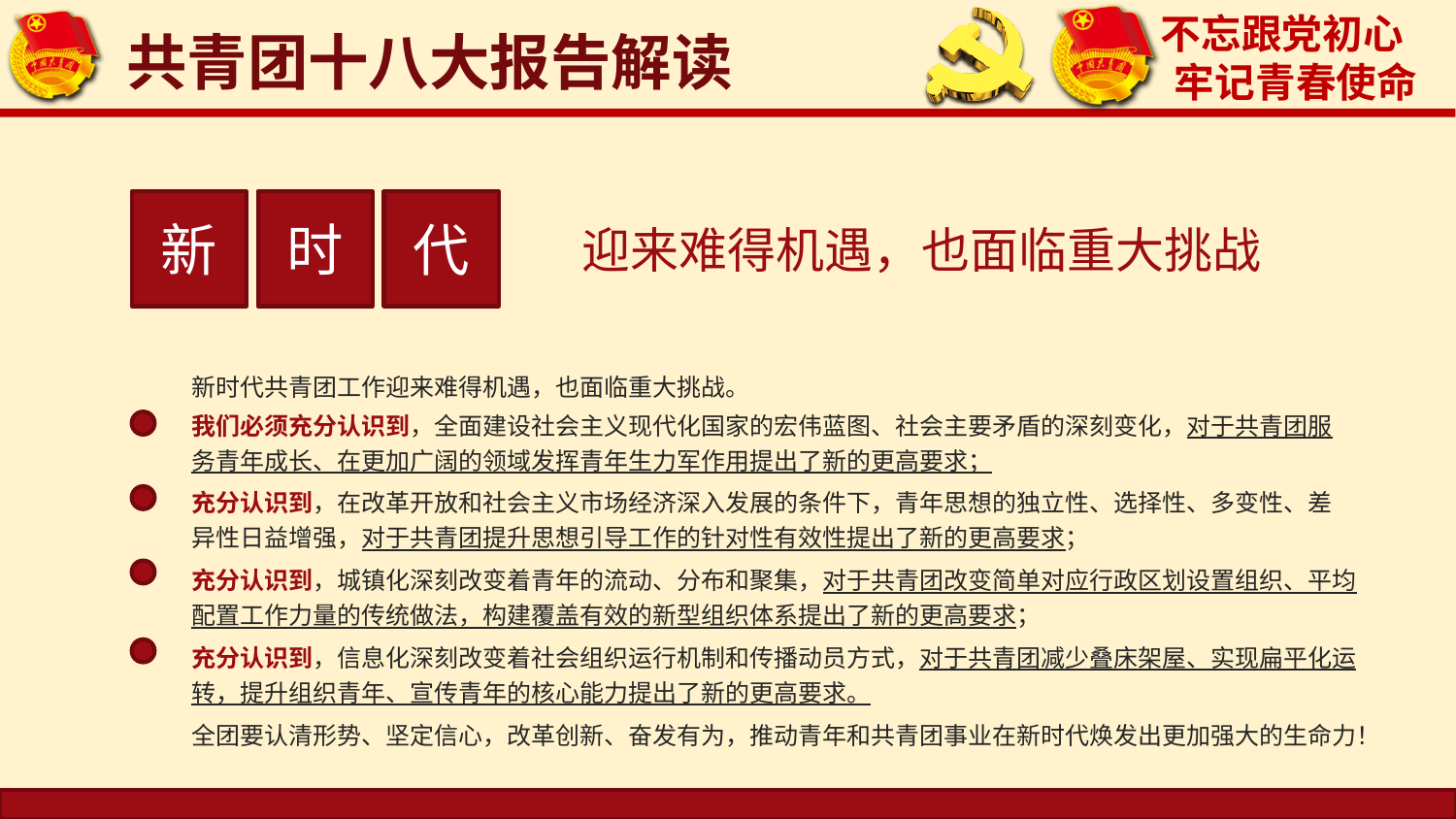

共青团十八大报告解读
新
时
代
迎来难得机遇，也面临重大挑战
新时代共青团工作迎来难得机遇，也面临重大挑战。
我们必须充分认识到，全面建设社会主义现代化国家的宏伟蓝图、社会主要矛盾的深刻变化，对于共青团服务青年成长、在更加广阔的领域发挥青年生力军作用提出了新的更高要求；

充分认识到，在改革开放和社会主义市场经济深入发展的条件下，青年思想的独立性、选择性、多变性、差异性日益增强，对于共青团提升思想引导工作的针对性有效性提出了新的更高要求；

充分认识到，城镇化深刻改变着青年的流动、分布和聚集，对于共青团改变简单对应行政区划设置组织、平均配置工作力量的传统做法，构建覆盖有效的新型组织体系提出了新的更高要求；

充分认识到，信息化深刻改变着社会组织运行机制和传播动员方式，对于共青团减少叠床架屋、实现扁平化运转，提升组织青年、宣传青年的核心能力提出了新的更高要求。

全团要认清形势、坚定信心，改革创新、奋发有为，推动青年和共青团事业在新时代焕发出更加强大的生命力！